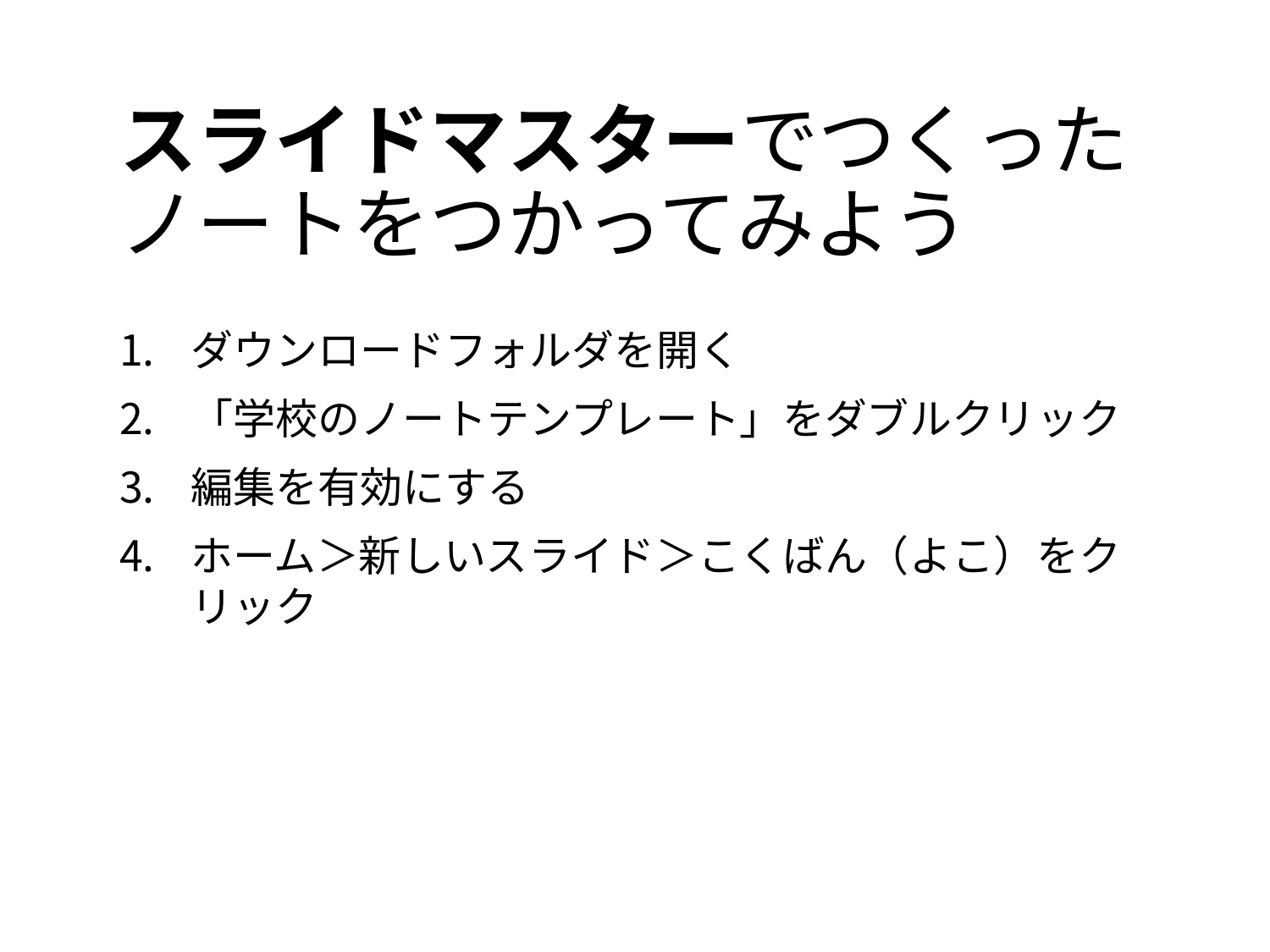

# スライドマスターでつくった ノートをつかってみよう
ダウンロードフォルダを開く
「学校のノートテンプレート」をダブルクリック
編集を有効にする
ホーム＞新しいスライド＞こくばん（よこ）をクリック